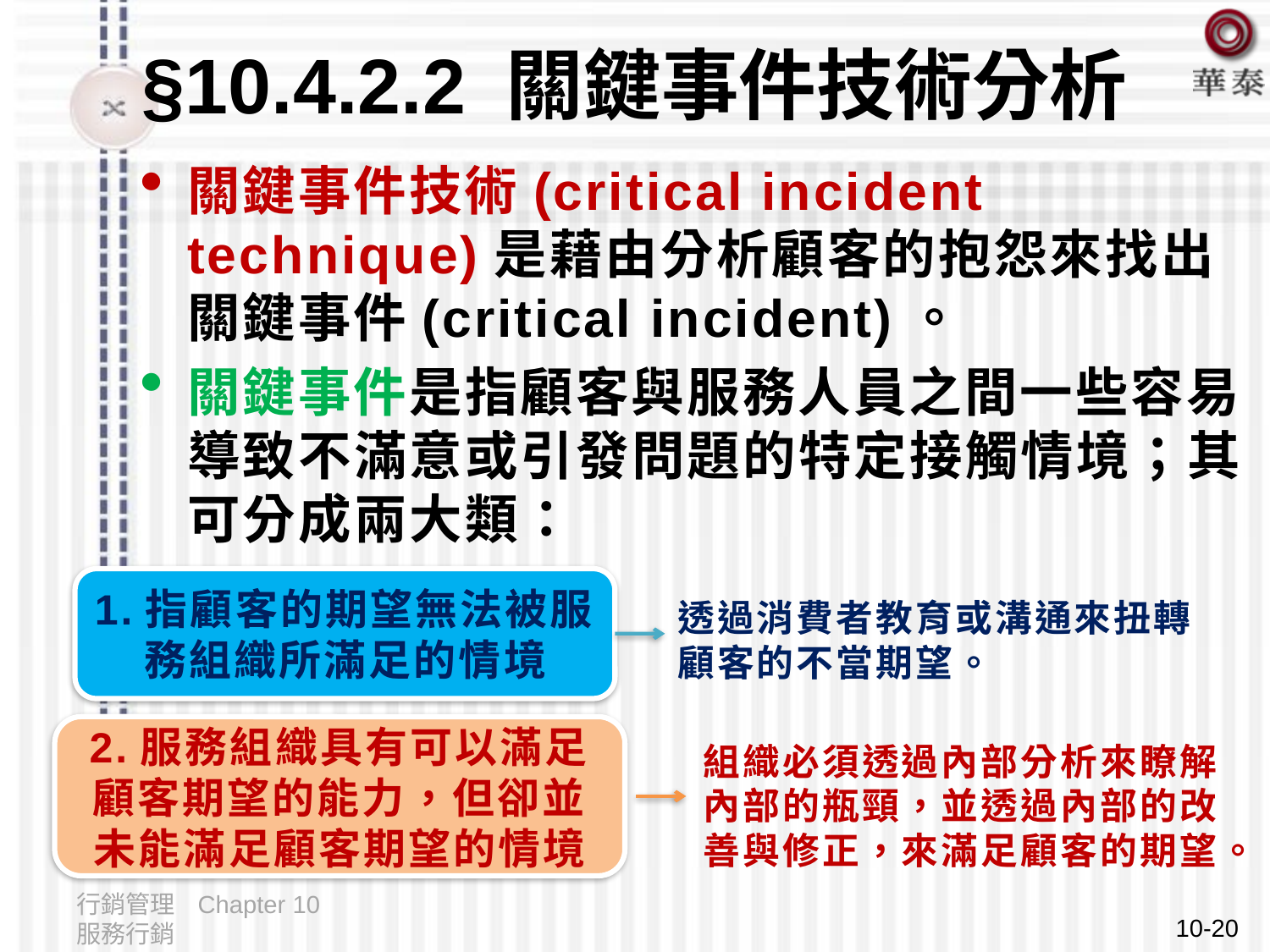

# §10.4.2.2 關鍵事件技術分析
關鍵事件技術(critical incident technique)是藉由分析顧客的抱怨來找出關鍵事件(critical incident)。
關鍵事件是指顧客與服務人員之間一些容易導致不滿意或引發問題的特定接觸情境；其可分成兩大類：
1.指顧客的期望無法被服務組織所滿足的情境
透過消費者教育或溝通來扭轉顧客的不當期望。
2.服務組織具有可以滿足顧客期望的能力，但卻並未能滿足顧客期望的情境
組織必須透過內部分析來瞭解內部的瓶頸，並透過內部的改善與修正，來滿足顧客的期望。
行銷管理   Chapter 10   服務行銷
10-20